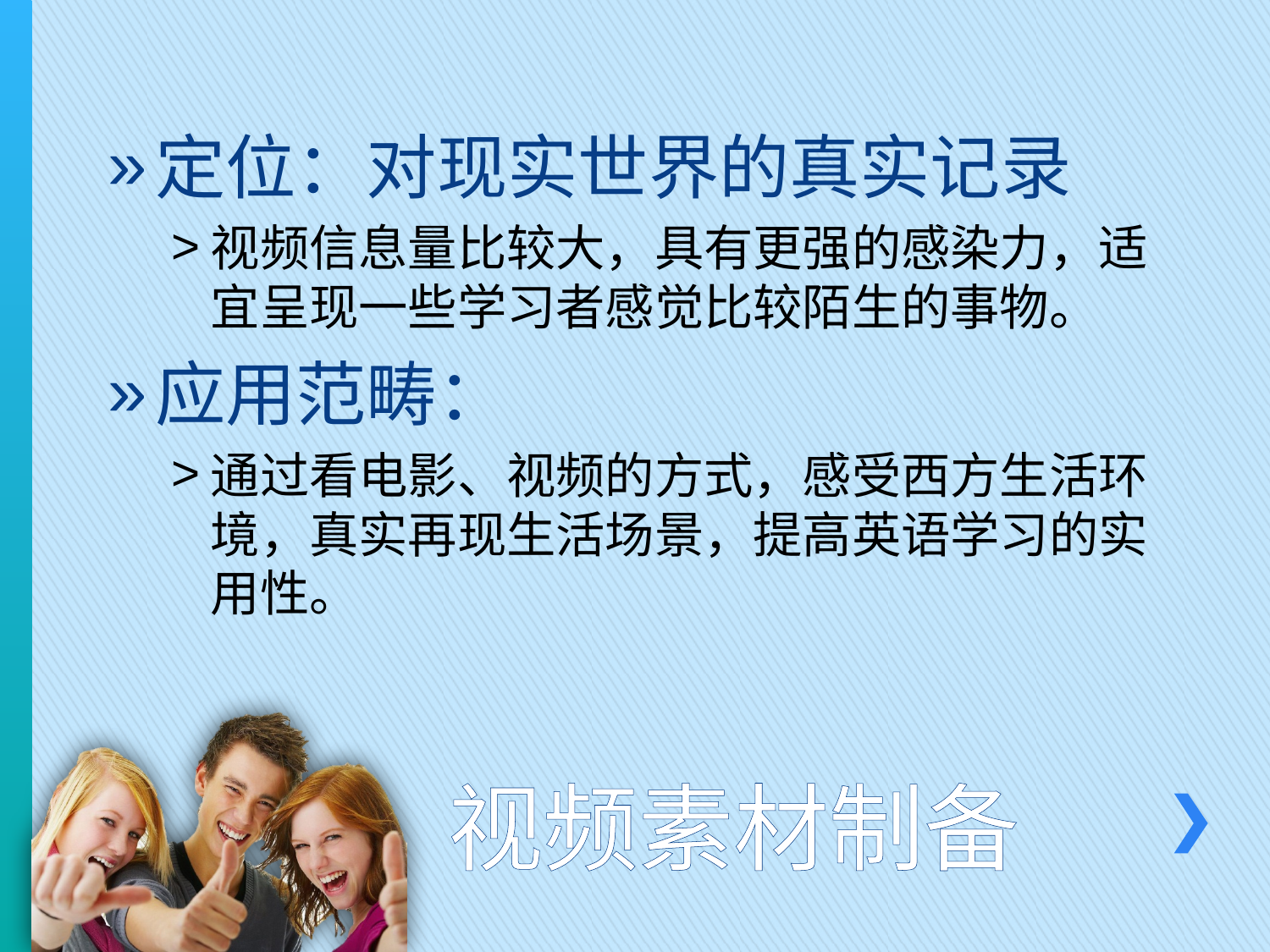

定位：对现实世界的真实记录
视频信息量比较大，具有更强的感染力，适宜呈现一些学习者感觉比较陌生的事物。
应用范畴：
通过看电影、视频的方式，感受西方生活环境，真实再现生活场景，提高英语学习的实用性。
# 视频素材制备